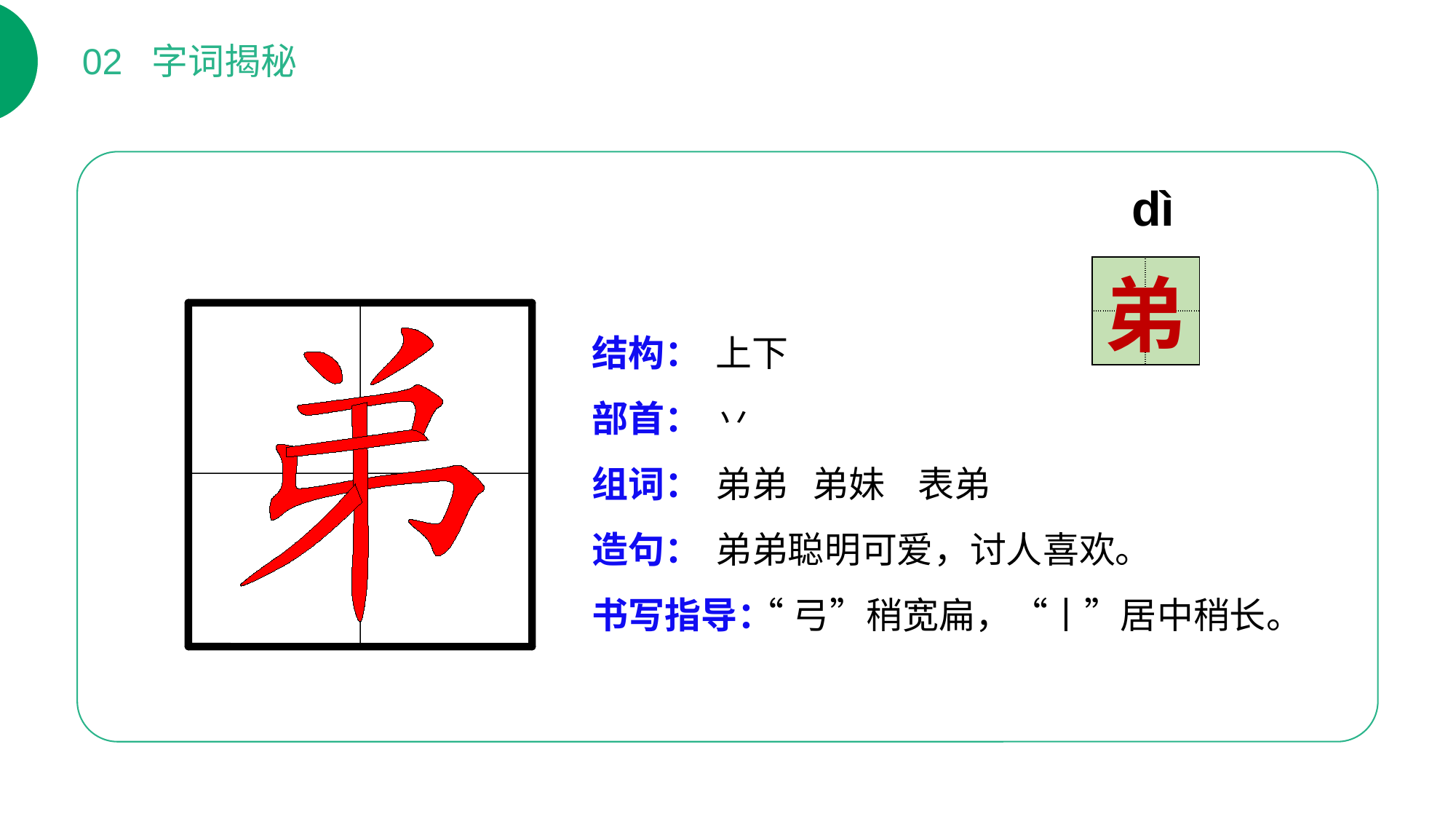

02  字词揭秘
dì
|  |  |
| --- | --- |
|  |  |
弟

结构：
部首：
组词：
造句：
书写指导：
上下
丷
弟弟   弟妹    表弟
弟弟聪明可爱，讨人喜欢。
    “弓”稍宽扁，“丨”居中稍长。